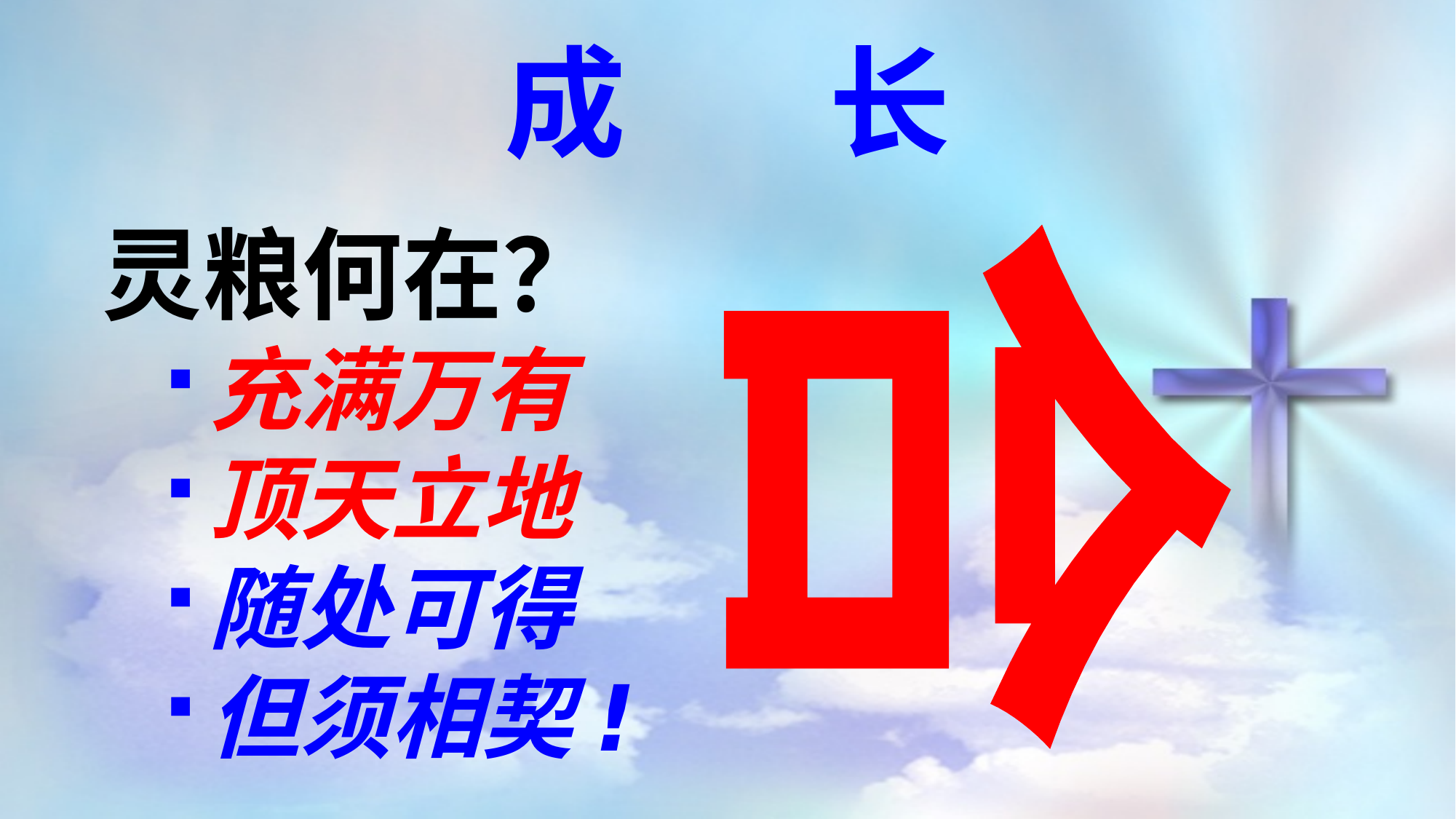

成   长
灵粮何在？
充满万有
顶天立地
随处可得
但须相契!
合